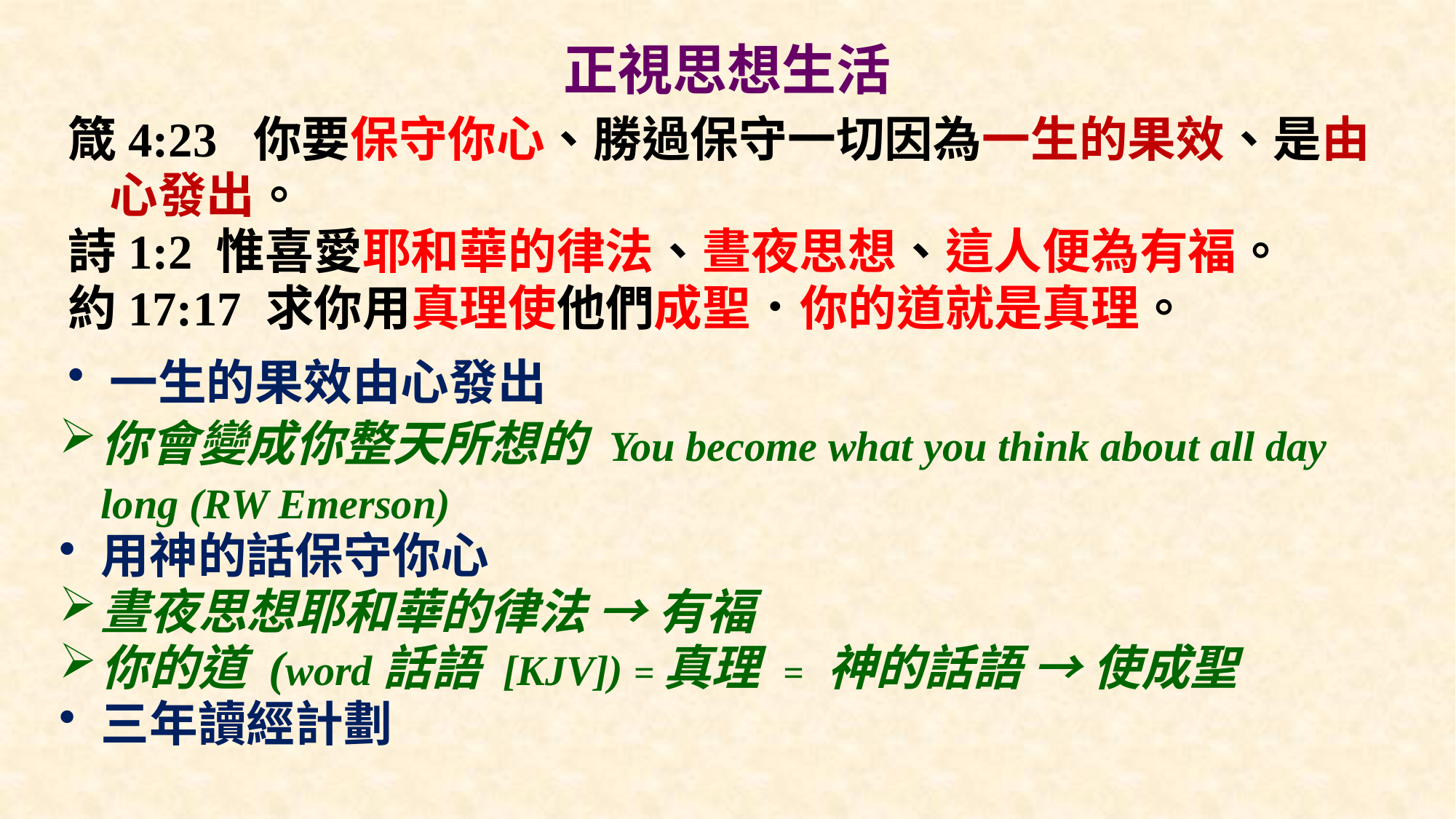

# 正視思想生活
箴4:23  你要保守你心、勝過保守一切因為一生的果效、是由心發出。
詩1:2 惟喜愛耶和華的律法、晝夜思想、這人便為有福。
約17:17 求你用真理使他們成聖．你的道就是真理。
一生的果效由心發出
你會變成你整天所想的 You become what you think about all day long (RW Emerson)
用神的話保守你心
晝夜思想耶和華的律法 → 有福
你的道 (word話語 [KJV]) =真理 = 神的話語 → 使成聖
三年讀經計劃